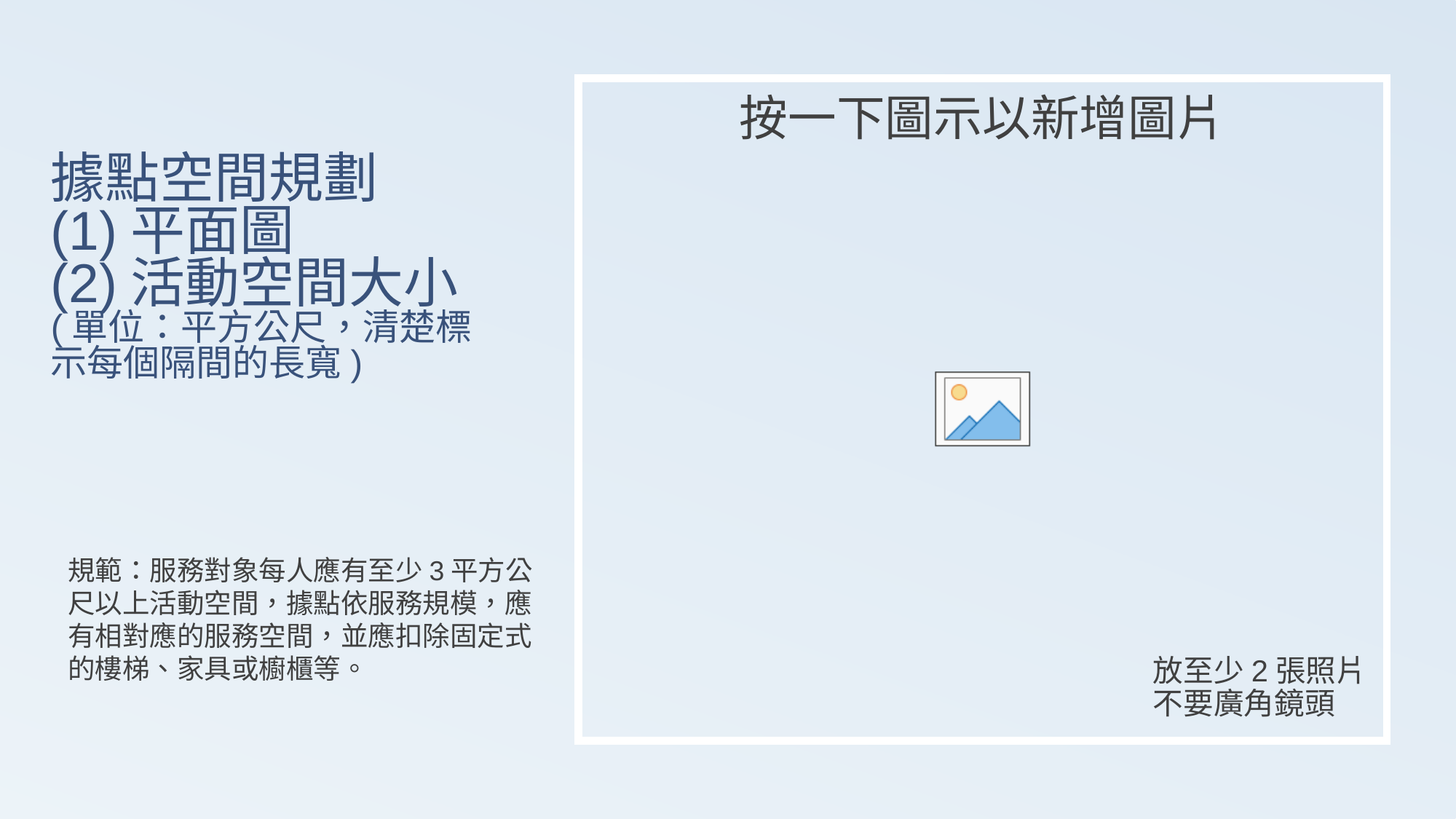

# 據點空間規劃 (1)平面圖 (2)活動空間大小(單位：平方公尺，清楚標示每個隔間的長寬)

規範：服務對象每人應有至少3平方公尺以上活動空間，據點依服務規模，應有相對應的服務空間，並應扣除固定式的樓梯、家具或櫥櫃等。
放至少2張照片
不要廣角鏡頭